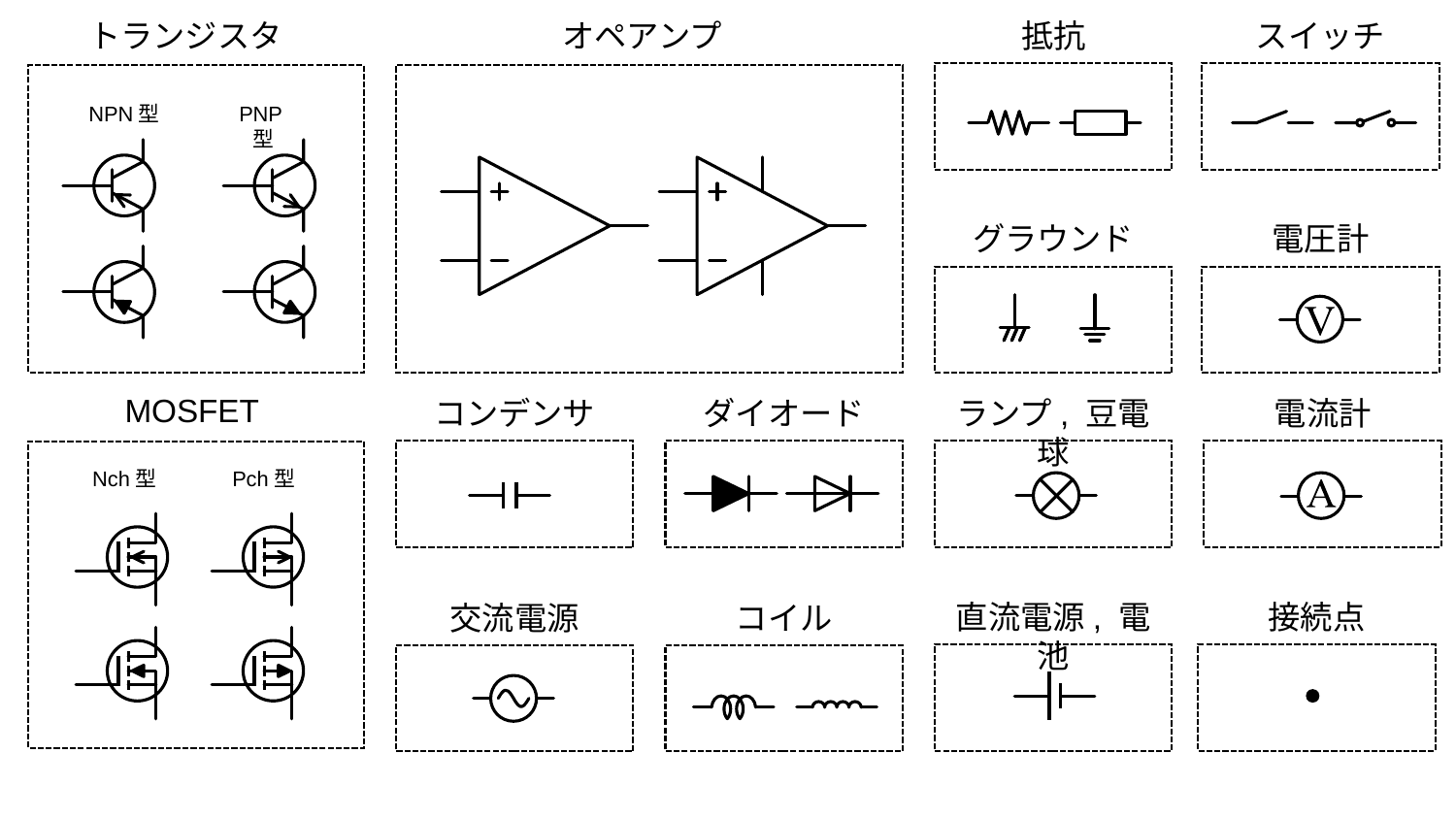

トランジスタ
オペアンプ

抵抗

スイッチ

NPN型
PNP型

グラウンド

電圧計

MOSFET
コンデンサ

ダイオード

ランプ, 豆電球

電流計

Nch型
Pch型

直流電源, 電池

接続点

交流電源

コイル